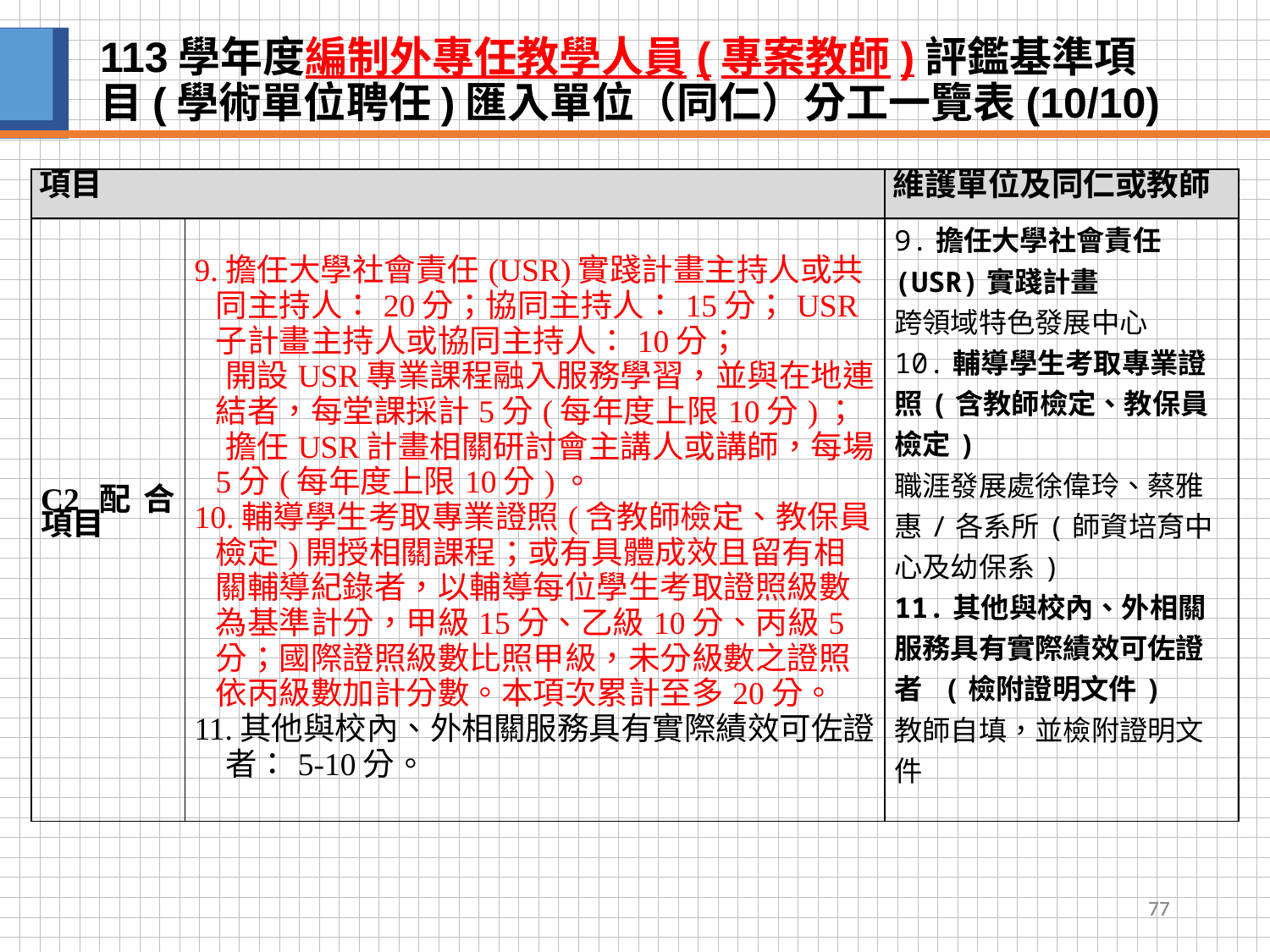

# 113學年度編制外專任教學人員(專案教師)評鑑基準項目(學術單位聘任)匯入單位（同仁）分工一覽表(10/10)
| 項目 |  | 維護單位及同仁或教師 |
| --- | --- | --- |
| C2配合項目 | 9.擔任大學社會責任(USR)實踐計畫主持人或共同主持人：20分；協同主持人：15分；USR子計畫主持人或協同主持人：10分； 開設USR專業課程融入服務學習，並與在地連結者，每堂課採計5分(每年度上限10分)； 擔任USR計畫相關研討會主講人或講師，每場5分(每年度上限10分)。 10.輔導學生考取專業證照(含教師檢定、教保員檢定)開授相關課程；或有具體成效且留有相關輔導紀錄者，以輔導每位學生考取證照級數為基準計分，甲級15分、乙級10分、丙級5分；國際證照級數比照甲級，未分級數之證照依丙級數加計分數。本項次累計至多20分。 11.其他與校內、外相關服務具有實際績效可佐證 者：5-10分。 | 9.擔任大學社會責任(USR)實踐計畫 跨領域特色發展中心 10.輔導學生考取專業證照(含教師檢定、教保員檢定) 職涯發展處徐偉玲、蔡雅惠/各系所(師資培育中心及幼保系) 11.其他與校內、外相關服務具有實際績效可佐證者 (檢附證明文件) 教師自填，並檢附證明文件 |
77